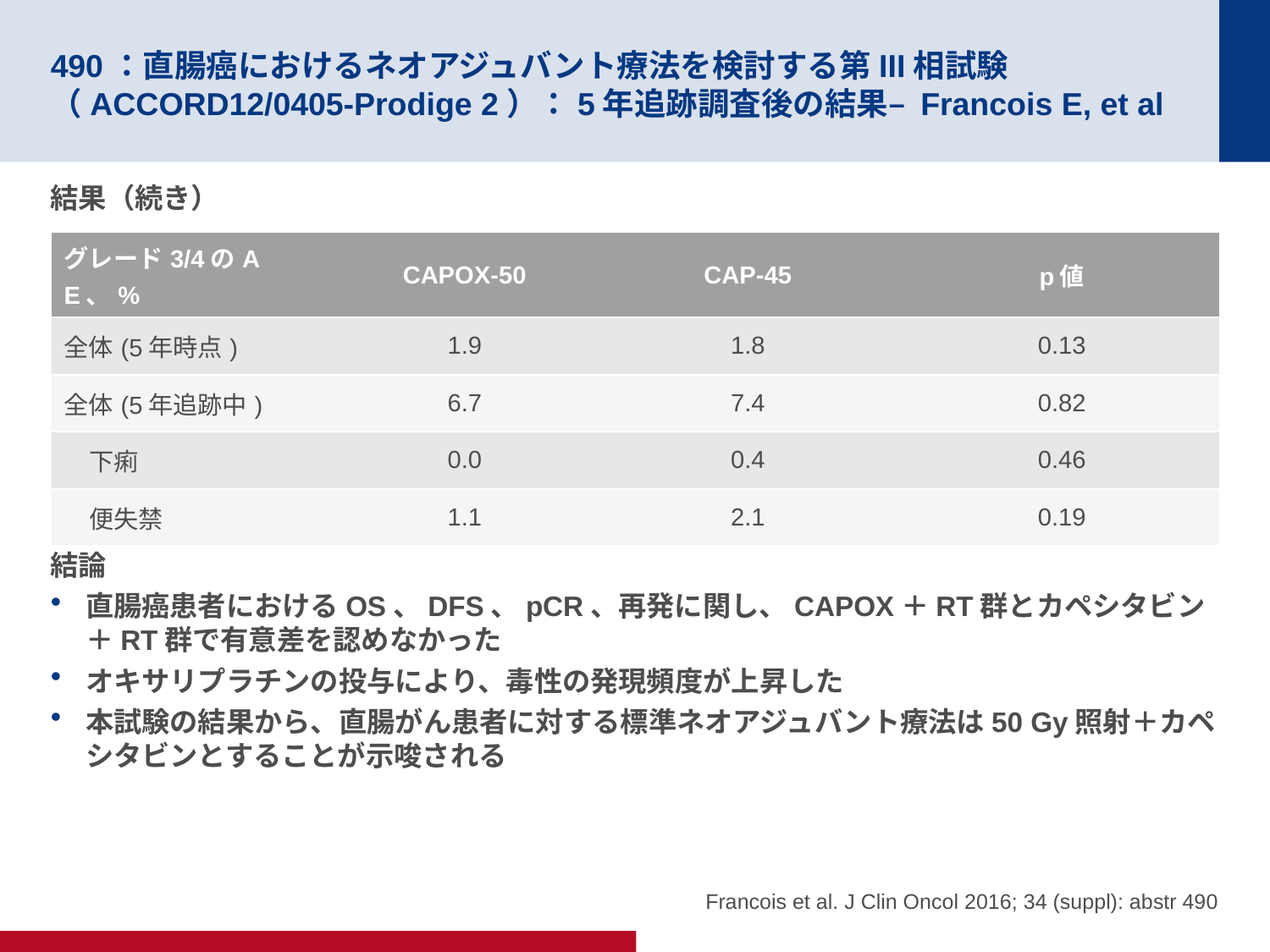

# 490：直腸癌におけるネオアジュバント療法を検討する第III相試験（ACCORD12/0405-Prodige 2）：5年追跡調査後の結果– Francois E, et al
結果（続き）

結論
直腸癌患者におけるOS、DFS、pCR、再発に関し、CAPOX＋RT群とカペシタビン＋RT群で有意差を認めなかった
オキサリプラチンの投与により、毒性の発現頻度が上昇した
本試験の結果から、直腸がん患者に対する標準ネオアジュバント療法は50 Gy照射＋カペシタビンとすることが示唆される
| グレード3/4のAE、% | CAPOX-50 | CAP-45 | p値 |
| --- | --- | --- | --- |
| 全体(5年時点) | 1.9 | 1.8 | 0.13 |
| 全体(5年追跡中) | 6.7 | 7.4 | 0.82 |
| 下痢 | 0.0 | 0.4 | 0.46 |
| 便失禁 | 1.1 | 2.1 | 0.19 |
Francois et al. J Clin Oncol 2016; 34 (suppl): abstr 490